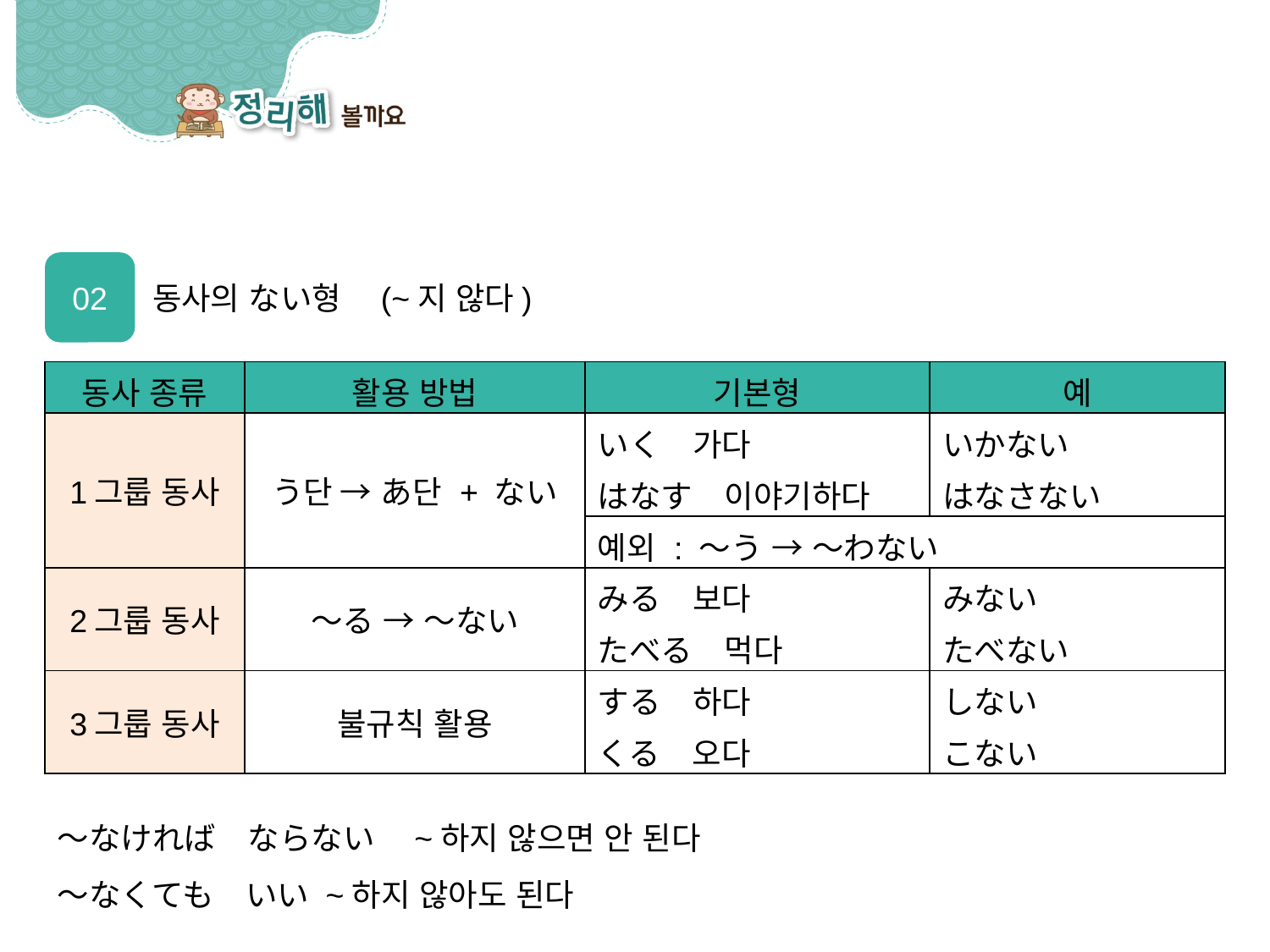

02
동사의 ない형　(~지 않다)
| 동사 종류 | 활용 방법 | 기본형 | 예 |
| --- | --- | --- | --- |
| 1그룹 동사 | う단 → あ단 + ない | いく　가다 | いかない |
|  |  | はなす　이야기하다 | はなさない |
|  |  | 예외 : ～う → ～わない |  |
| 2그룹 동사 | ～る → ～ない | みる　보다 | みない |
|  |  | たべる　먹다 | たべない |
| 3그룹 동사 | 불규칙 활용 | する　하다 | しない |
|  |  | くる　오다 | こない |
～なければ　ならない　~하지 않으면 안 된다
～なくても　いい ~하지 않아도 된다